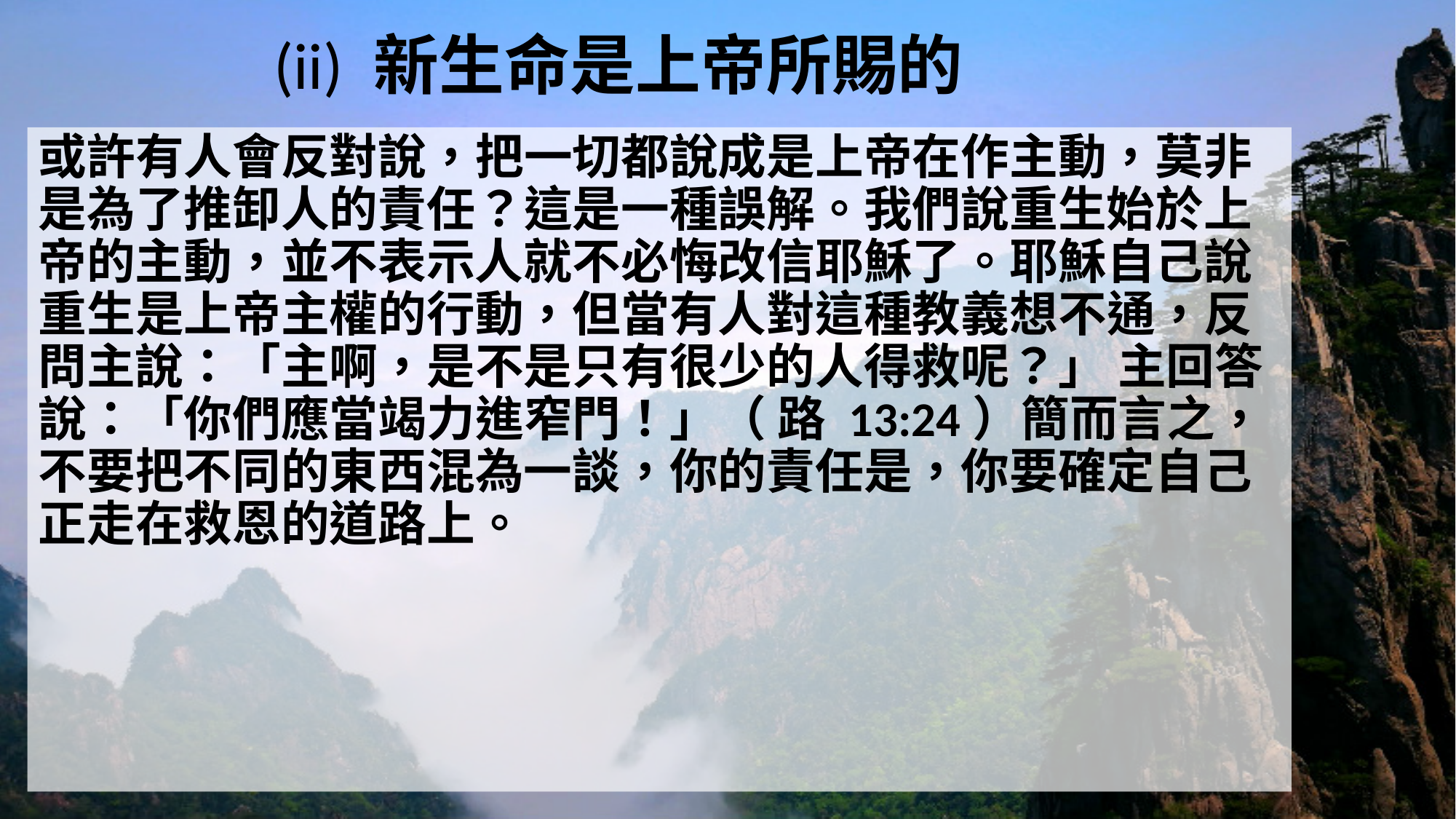

# (ii) 新生命是上帝所賜的
或許有人會反對說，把一切都說成是上帝在作主動，莫非是為了推卸人的責任？這是一種誤解。我們說重生始於上帝的主動，並不表示人就不必悔改信耶穌了。耶穌自己說重生是上帝主權的行動，但當有人對這種教義想不通，反問主說：「主啊，是不是只有很少的人得救呢？」 主回答說：「你們應當竭力進窄門！」（ 路 13:24）簡而言之，不要把不同的東西混為一談，你的責任是，你要確定自己正走在救恩的道路上。